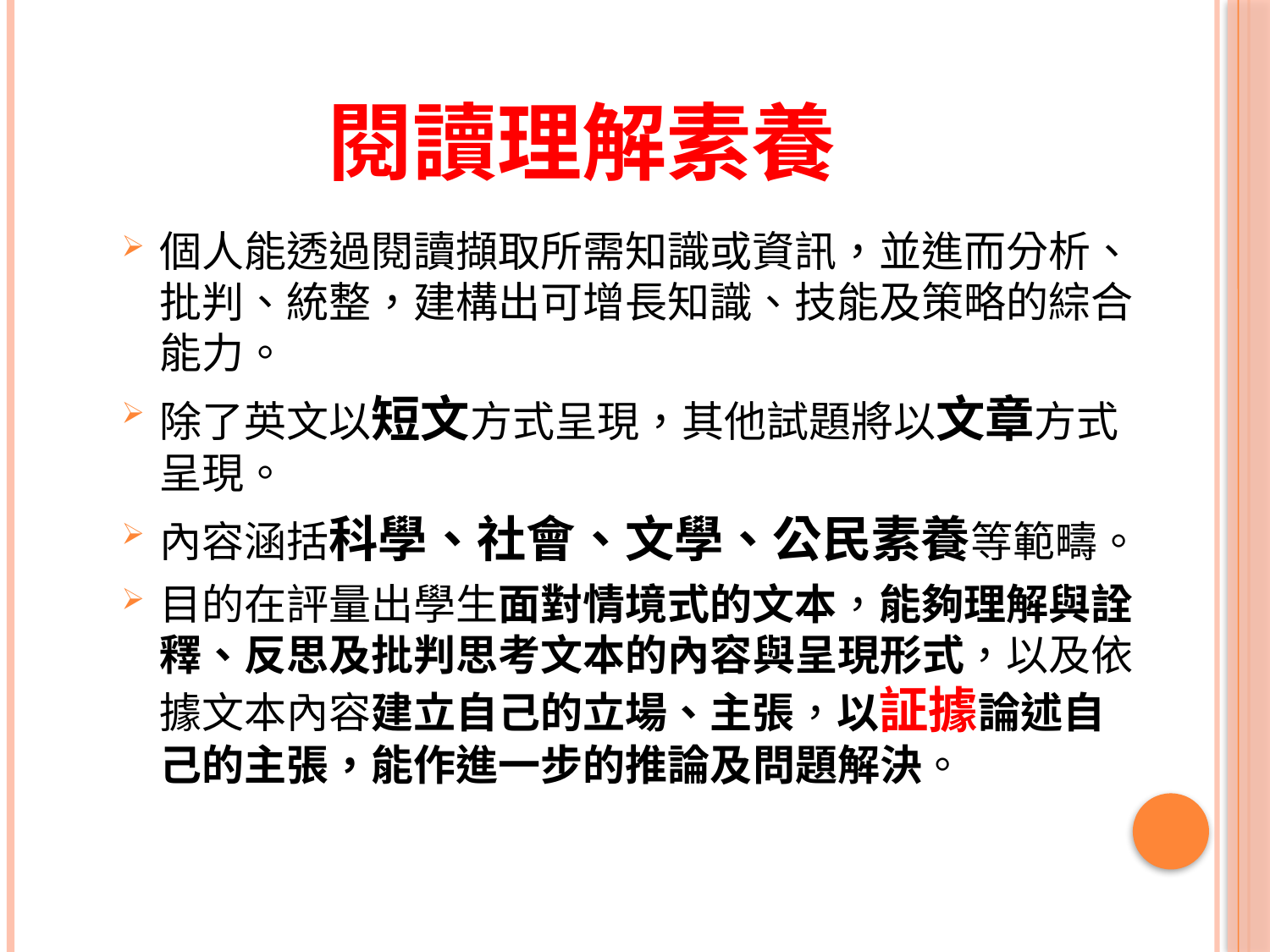

# 閱讀理解素養
個人能透過閱讀擷取所需知識或資訊，並進而分析、批判、統整，建構出可增長知識、技能及策略的綜合能力。
除了英文以短文方式呈現，其他試題將以文章方式呈現。
內容涵括科學、社會、文學、公民素養等範疇。
目的在評量出學生面對情境式的文本，能夠理解與詮釋、反思及批判思考文本的內容與呈現形式，以及依據文本內容建立自己的立場、主張，以証據論述自己的主張，能作進一步的推論及問題解決。